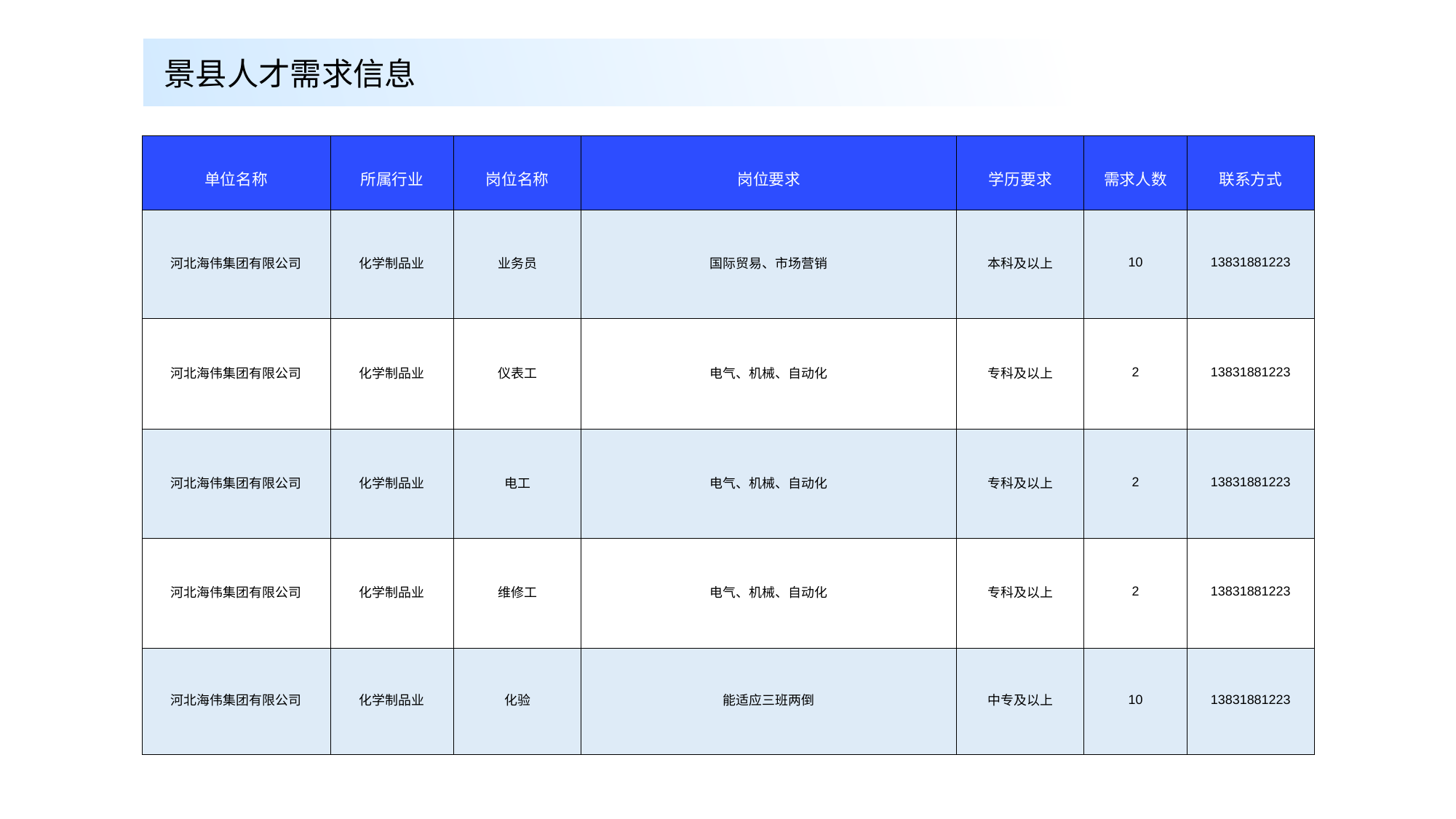

景县人才需求信息
| 单位名称 | 所属行业 | 岗位名称 | 岗位要求 | 学历要求 | 需求人数 | 联系方式 |
| --- | --- | --- | --- | --- | --- | --- |
| 河北海伟集团有限公司 | 化学制品业 | 业务员 | 国际贸易、市场营销 | 本科及以上 | 10 | 13831881223 |
| 河北海伟集团有限公司 | 化学制品业 | 仪表工 | 电气、机械、自动化 | 专科及以上 | 2 | 13831881223 |
| 河北海伟集团有限公司 | 化学制品业 | 电工 | 电气、机械、自动化 | 专科及以上 | 2 | 13831881223 |
| 河北海伟集团有限公司 | 化学制品业 | 维修工 | 电气、机械、自动化 | 专科及以上 | 2 | 13831881223 |
| 河北海伟集团有限公司 | 化学制品业 | 化验 | 能适应三班两倒 | 中专及以上 | 10 | 13831881223 |
54